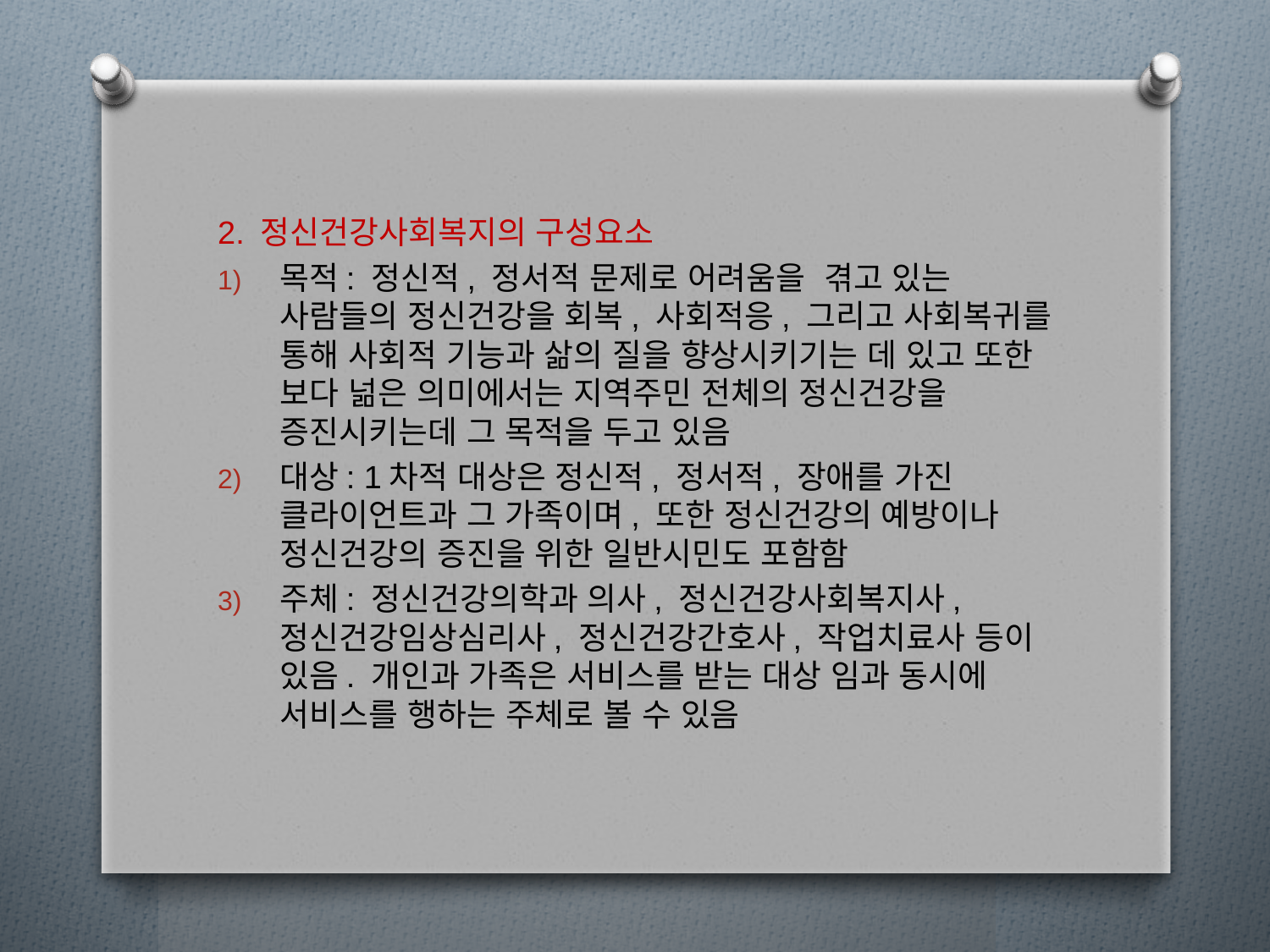

2. 정신건강사회복지의 구성요소
목적: 정신적, 정서적 문제로 어려움을  겪고 있는 사람들의 정신건강을 회복, 사회적응, 그리고 사회복귀를 통해 사회적 기능과 삶의 질을 향상시키기는 데 있고 또한 보다 넒은 의미에서는 지역주민 전체의 정신건강을 증진시키는데 그 목적을 두고 있음
대상: 1차적 대상은 정신적, 정서적, 장애를 가진 클라이언트과 그 가족이며, 또한 정신건강의 예방이나 정신건강의 증진을 위한 일반시민도 포함함
주체: 정신건강의학과 의사, 정신건강사회복지사, 정신건강임상심리사, 정신건강간호사, 작업치료사 등이 있음. 개인과 가족은 서비스를 받는 대상 임과 동시에 서비스를 행하는 주체로 볼 수 있음